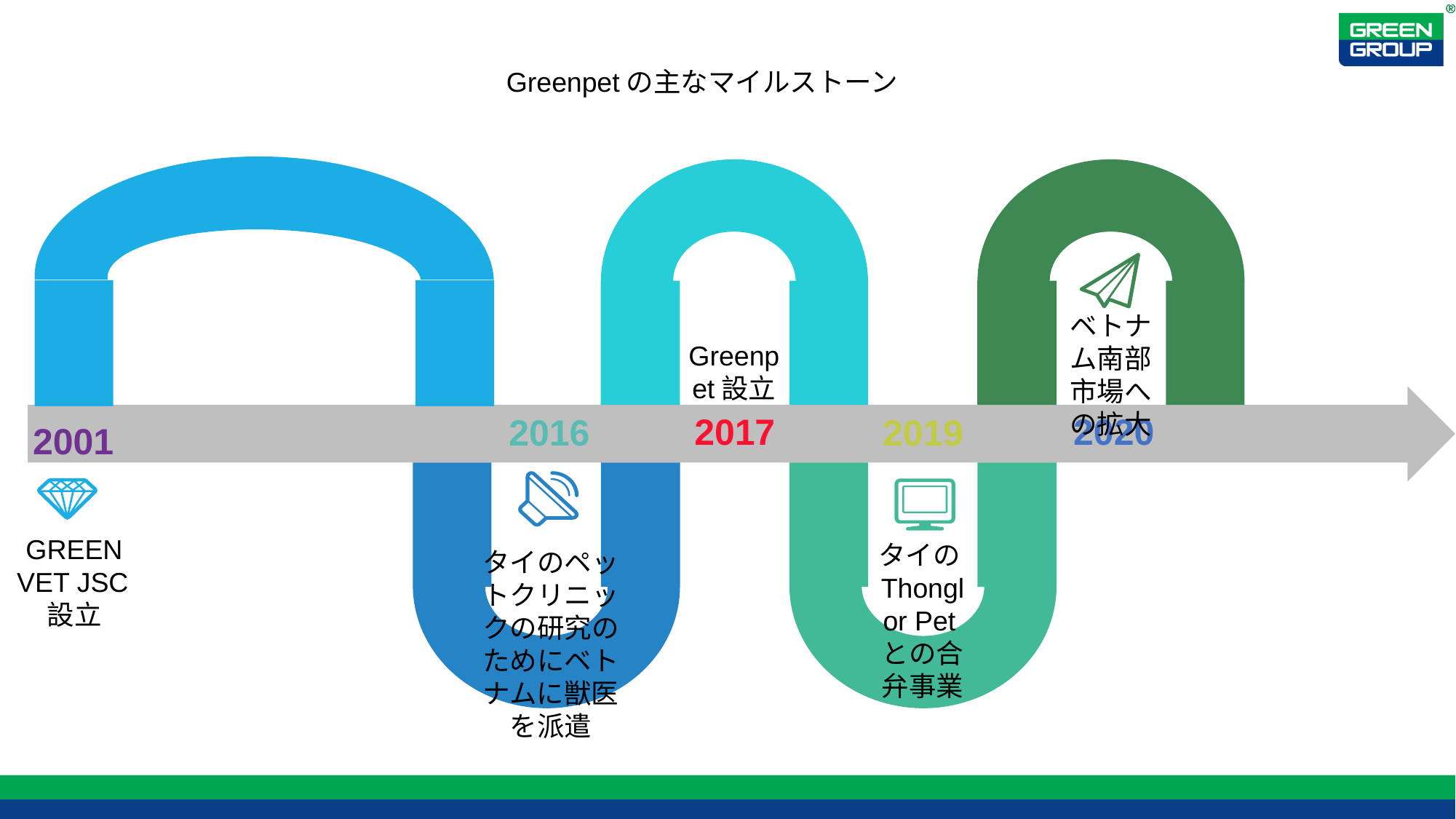

Greenpetの主なマイルストーン

ベトナム南部市場への拡大
Greenpet設立

2017
2020
2016
2019
2001

タイのペットクリニックの研究のためにベトナムに獣医を派遣

GREENVET JSC設立

タイのThonglor Petとの合弁事業